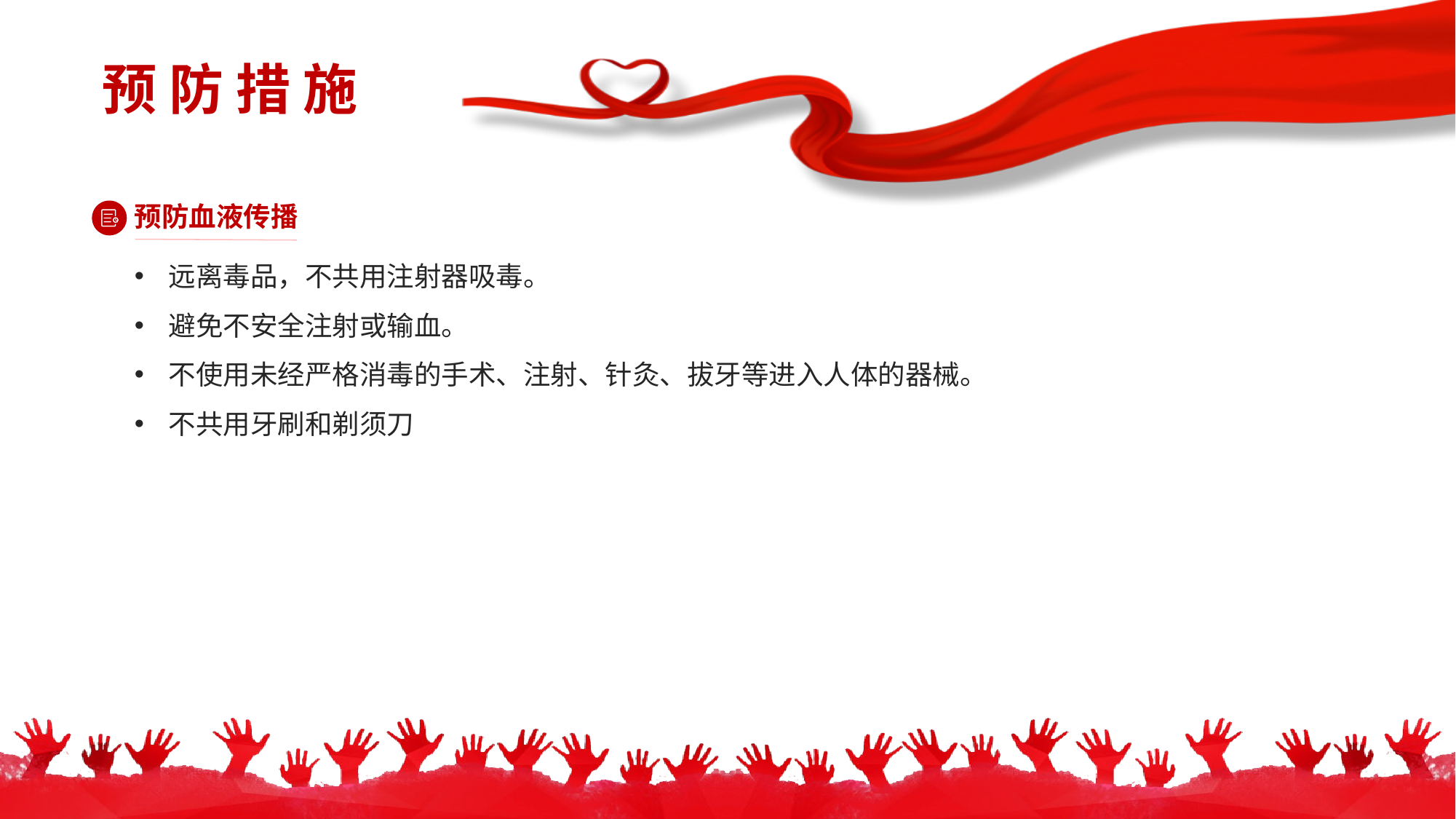

预 防 措 施
预防血液传播

远离毒品，不共用注射器吸毒。
避免不安全注射或输血。
不使用未经严格消毒的手术、注射、针灸、拔牙等进入人体的器械。
不共用牙刷和剃须刀